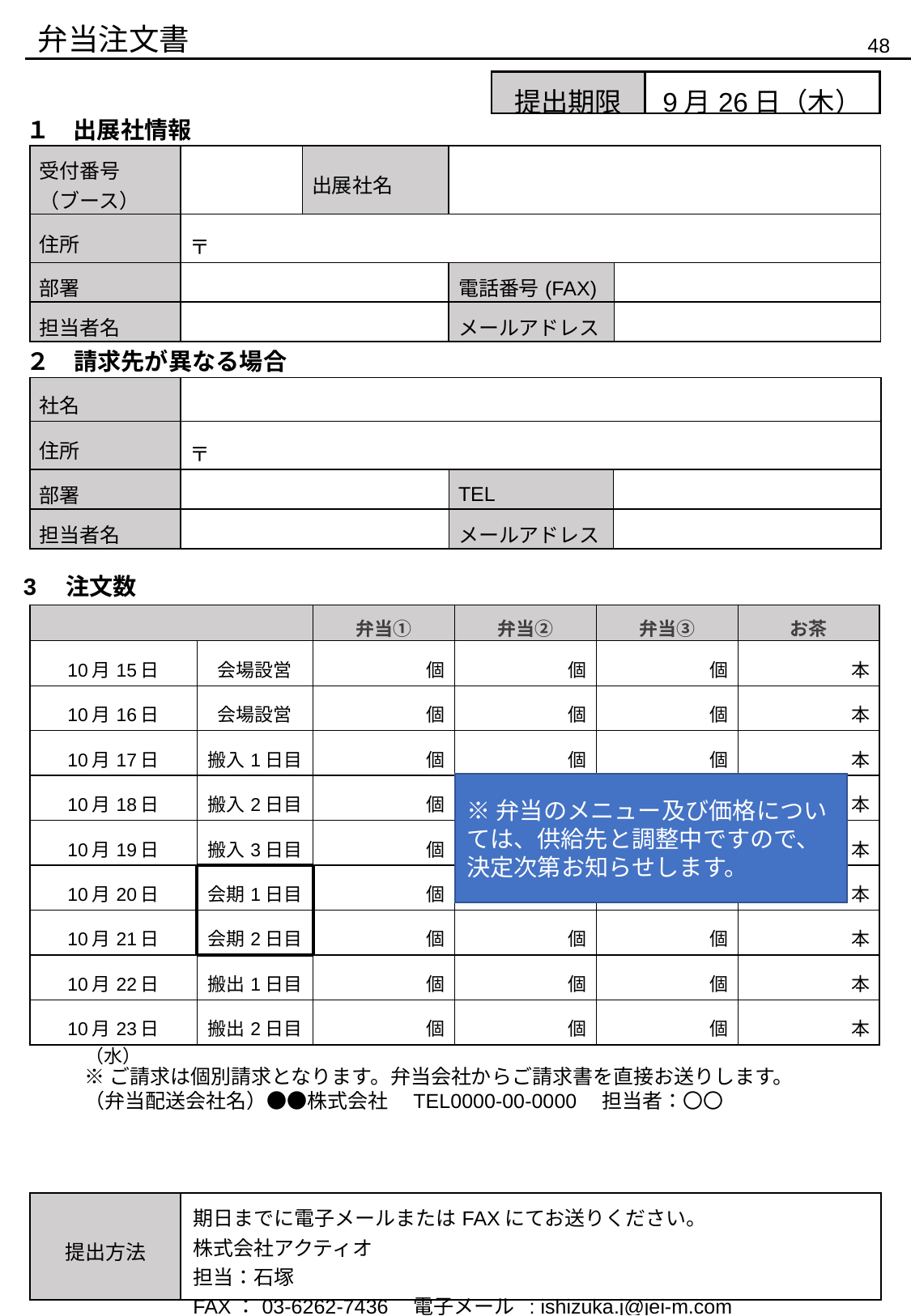

弁当注文書
48
| 提出期限 | 9月26日（木） |
| --- | --- |
１　出展社情報
| 受付番号 （ブース） |  | 出展社名 |  |  |
| --- | --- | --- | --- | --- |
| 住所 | 〒 |  |  |  |
| 部署 |  |  | 電話番号(FAX) |  |
| 担当者名 |  |  | メールアドレス |  |
２　請求先が異なる場合
| 社名 |  |  |  |
| --- | --- | --- | --- |
| 住所 | 〒 |  |  |
| 部署 |  | TEL |  |
| 担当者名 |  | メールアドレス |  |
3　注文数
|  |  | 弁当① | 弁当② | 弁当③ | お茶 |
| --- | --- | --- | --- | --- | --- |
| 10月15日（火） | 会場設営 | 個 | 個 | 個 | 本 |
| 10月16日（水） | 会場設営 | 個 | 個 | 個 | 本 |
| 10月17日（木） | 搬入1日目 | 個 | 個 | 個 | 本 |
| 10月18日（金） | 搬入2日目 | 個 | 個 | 個 | 本 |
| 10月19日（土） | 搬入3日目 | 個 | 個 | 個 | 本 |
| 10月20日（日） | 会期1日目 | 個 | 個 | 個 | 本 |
| 10月21日（月） | 会期2日目 | 個 | 個 | 個 | 本 |
| 10月22日（火） | 搬出1日目 | 個 | 個 | 個 | 本 |
| 10月23日（水） | 搬出2日目 | 個 | 個 | 個 | 本 |
※弁当のメニュー及び価格については、供給先と調整中ですので、決定次第お知らせします。
※ご請求は個別請求となります。弁当会社からご請求書を直接お送りします。
（弁当配送会社名）●●株式会社　TEL0000-00-0000　担当者：〇〇
| 提出方法 | 期日までに電子メールまたはFAXにてお送りください。 株式会社アクティオ 担当：石塚 FAX：03-6262-7436　電子メール : ishizuka.j@jei-m.com |
| --- | --- |